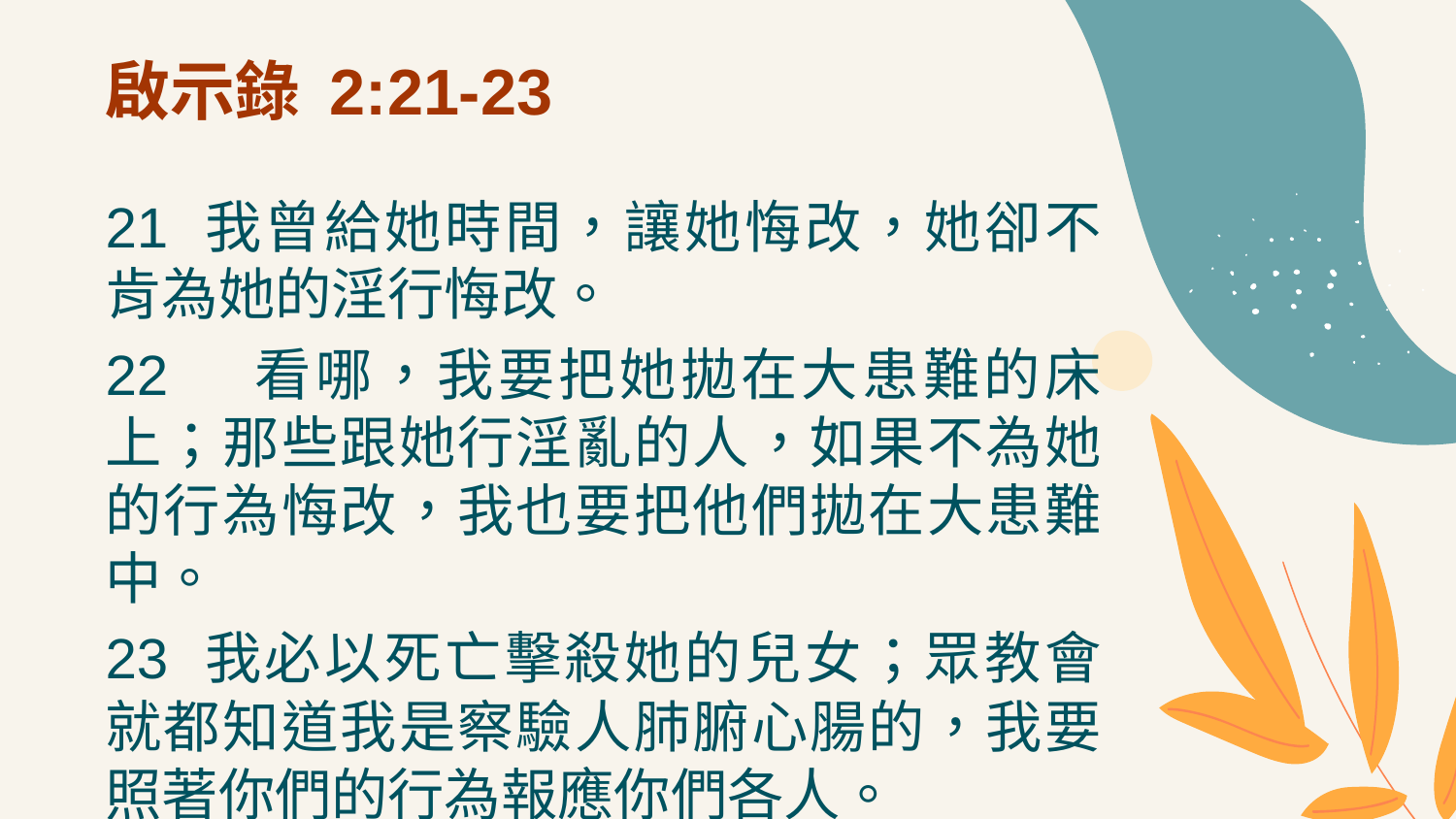

# 啟示錄 2:21-23
21 我曾給她時間，讓她悔改，她卻不肯為她的淫行悔改。
22	看哪，我要把她拋在大患難的床上；那些跟她行淫亂的人，如果不為她的行為悔改，我也要把他們拋在大患難中。
23 我必以死亡擊殺她的兒女；眾教會就都知道我是察驗人肺腑心腸的，我要照著你們的行為報應你們各人。